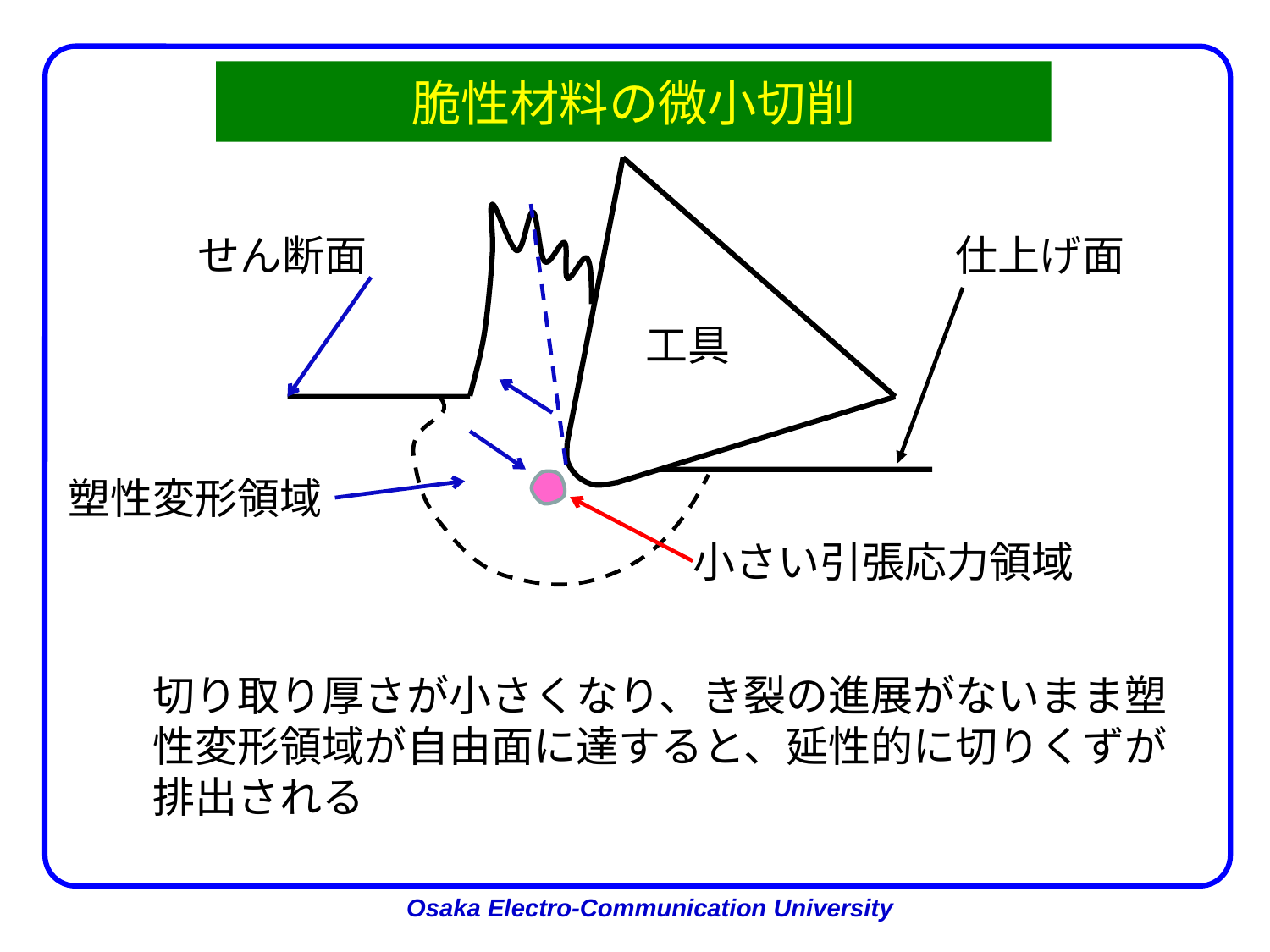

# 脆性材料の微小切削

せん断面
仕上げ面

工具

塑性変形領域

小さい引張応力領域
切り取り厚さが小さくなり、き裂の進展がないまま塑性変形領域が自由面に達すると、延性的に切りくずが排出される
Osaka Electro-Communication University